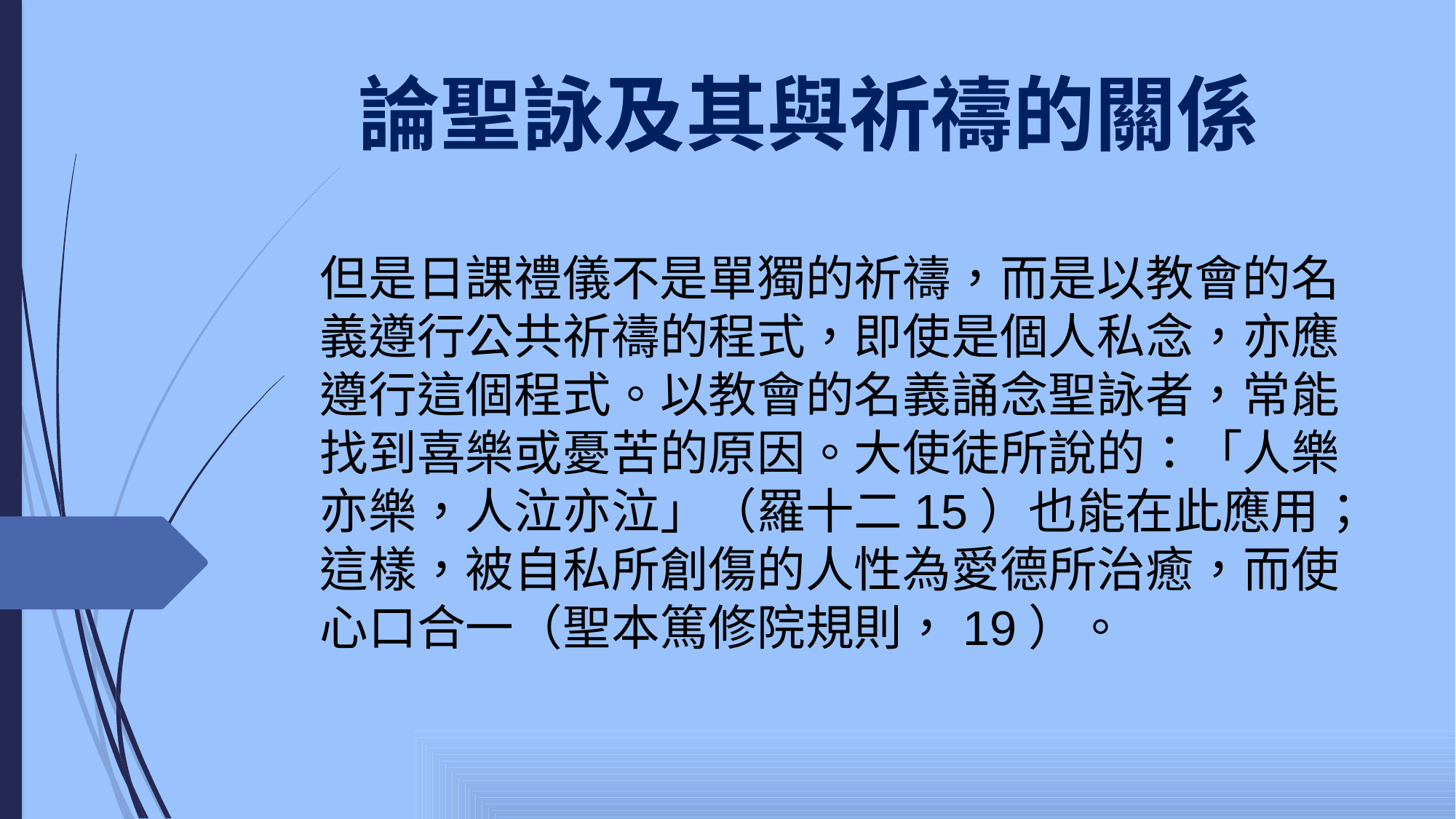

# 論聖詠及其與祈禱的關係
但是日課禮儀不是單獨的祈禱，而是以教會的名義遵行公共祈禱的程式，即使是個人私念，亦應遵行這個程式。以教會的名義誦念聖詠者，常能找到喜樂或憂苦的原因。大使徒所說的：「人樂亦樂，人泣亦泣」（羅十二15）也能在此應用；這樣，被自私所創傷的人性為愛德所治癒，而使心口合一（聖本篤修院規則，19）。